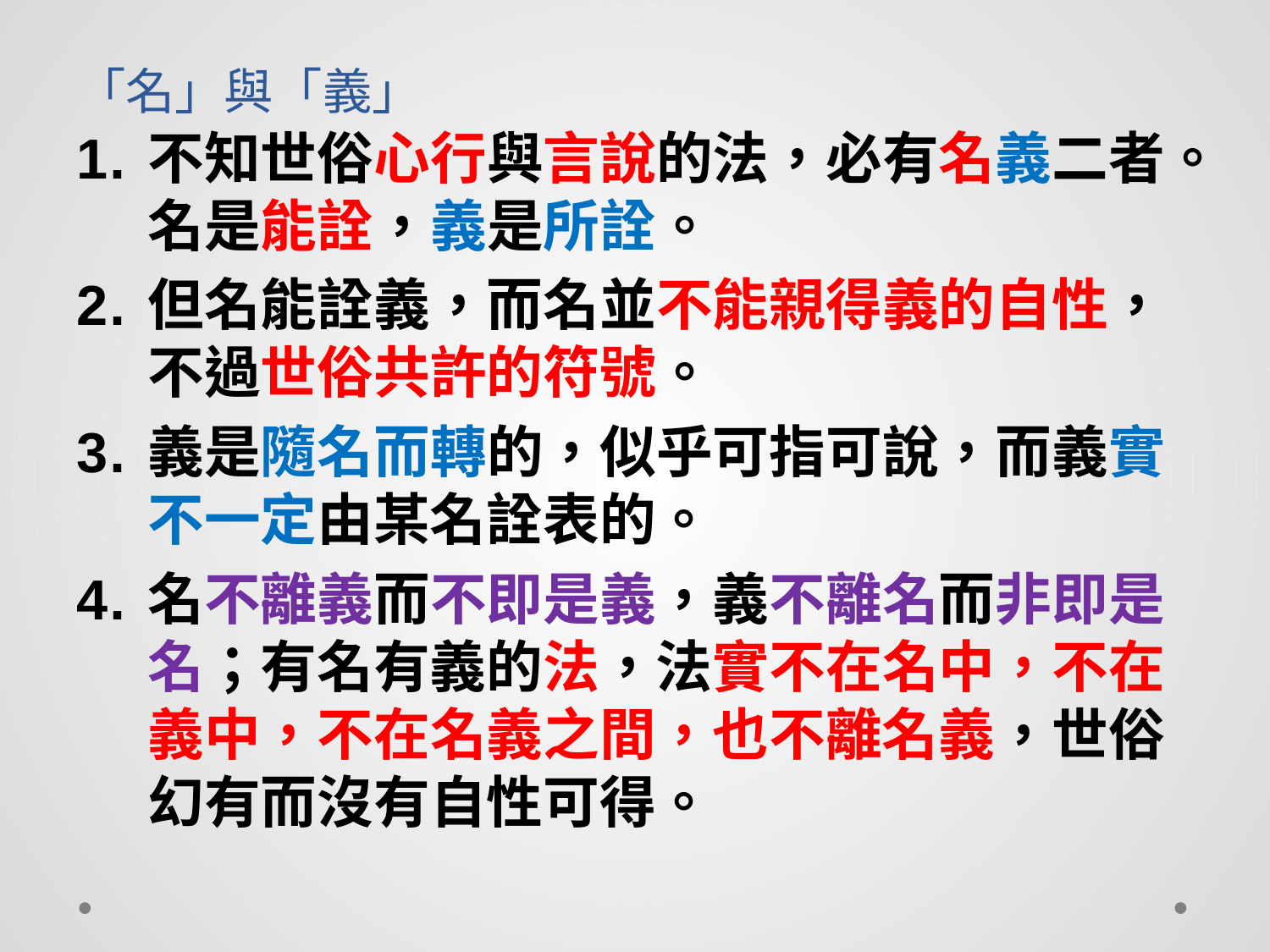

# 「名」與「義」
不知世俗心行與言說的法，必有名義二者。名是能詮，義是所詮。
但名能詮義，而名並不能親得義的自性，不過世俗共許的符號。
義是隨名而轉的，似乎可指可說，而義實不一定由某名詮表的。
名不離義而不即是義，義不離名而非即是名；有名有義的法，法實不在名中，不在義中，不在名義之間，也不離名義，世俗幻有而沒有自性可得。